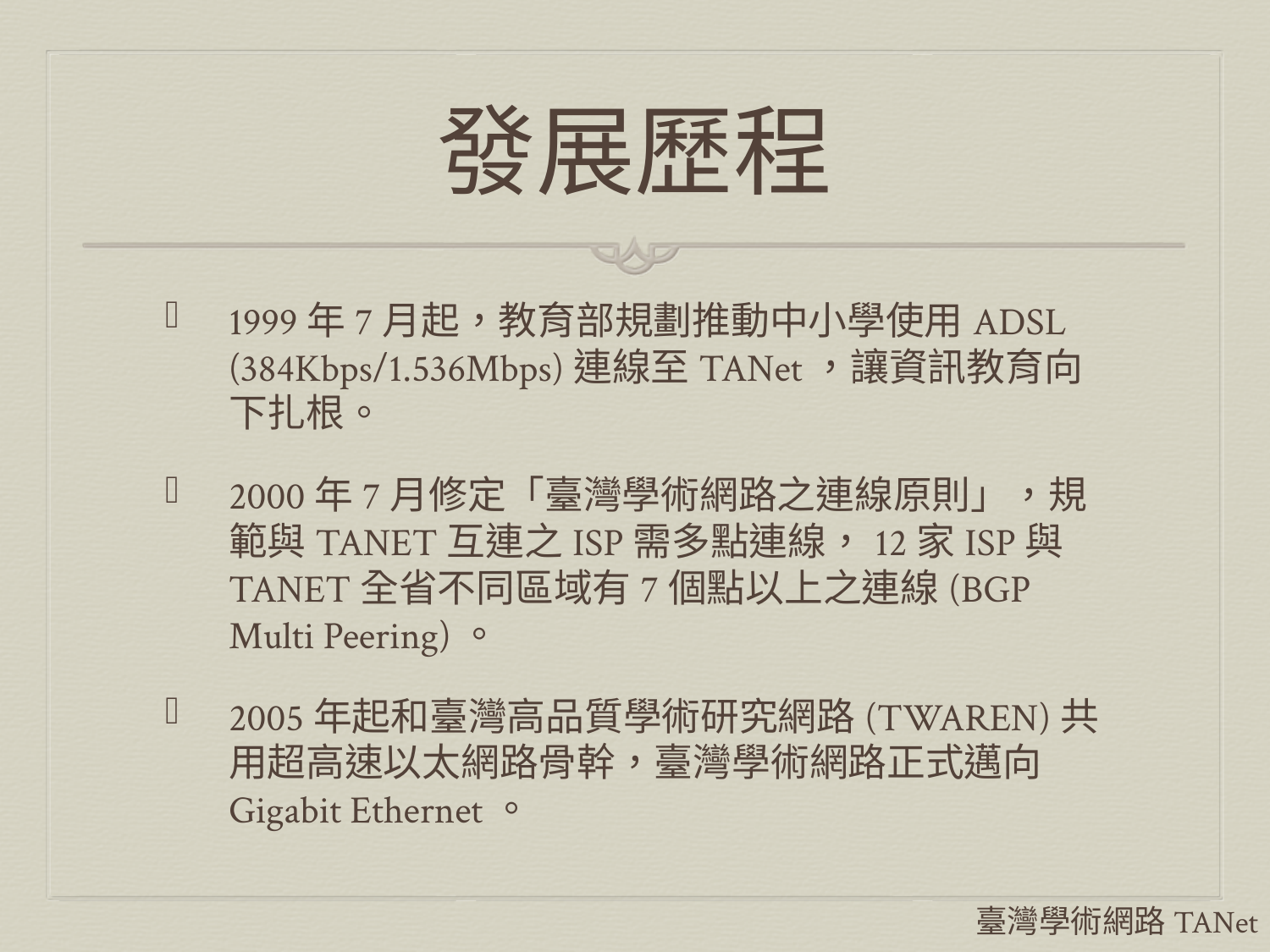

# 發展歷程
1999年7月起，教育部規劃推動中小學使用ADSL (384Kbps/1.536Mbps)連線至TANet，讓資訊教育向下扎根。
2000年7月修定「臺灣學術網路之連線原則」，規範與TANET互連之ISP需多點連線，12家ISP與TANET全省不同區域有7個點以上之連線(BGP Multi Peering)。
2005年起和臺灣高品質學術研究網路(TWAREN)共用超高速以太網路骨幹，臺灣學術網路正式邁向Gigabit Ethernet。
臺灣學術網路TANet